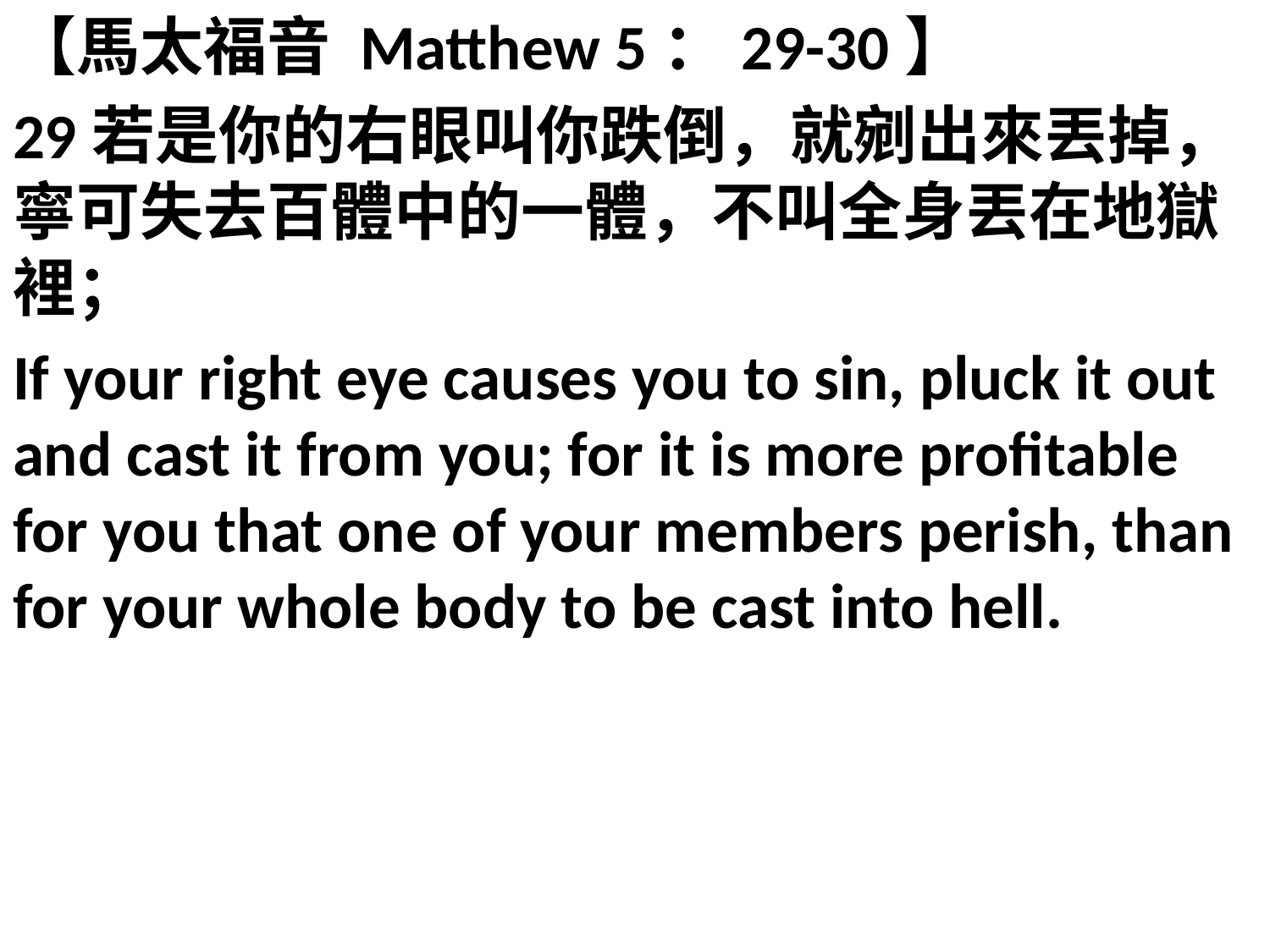

【馬太福音 Matthew 5：29-30】
29若是你的右眼叫你跌倒，就剜出來丟掉，寧可失去百體中的一體，不叫全身丟在地獄裡；
If your right eye causes you to sin, pluck it out and cast it from you; for it is more profitable for you that one of your members perish, than for your whole body to be cast into hell.